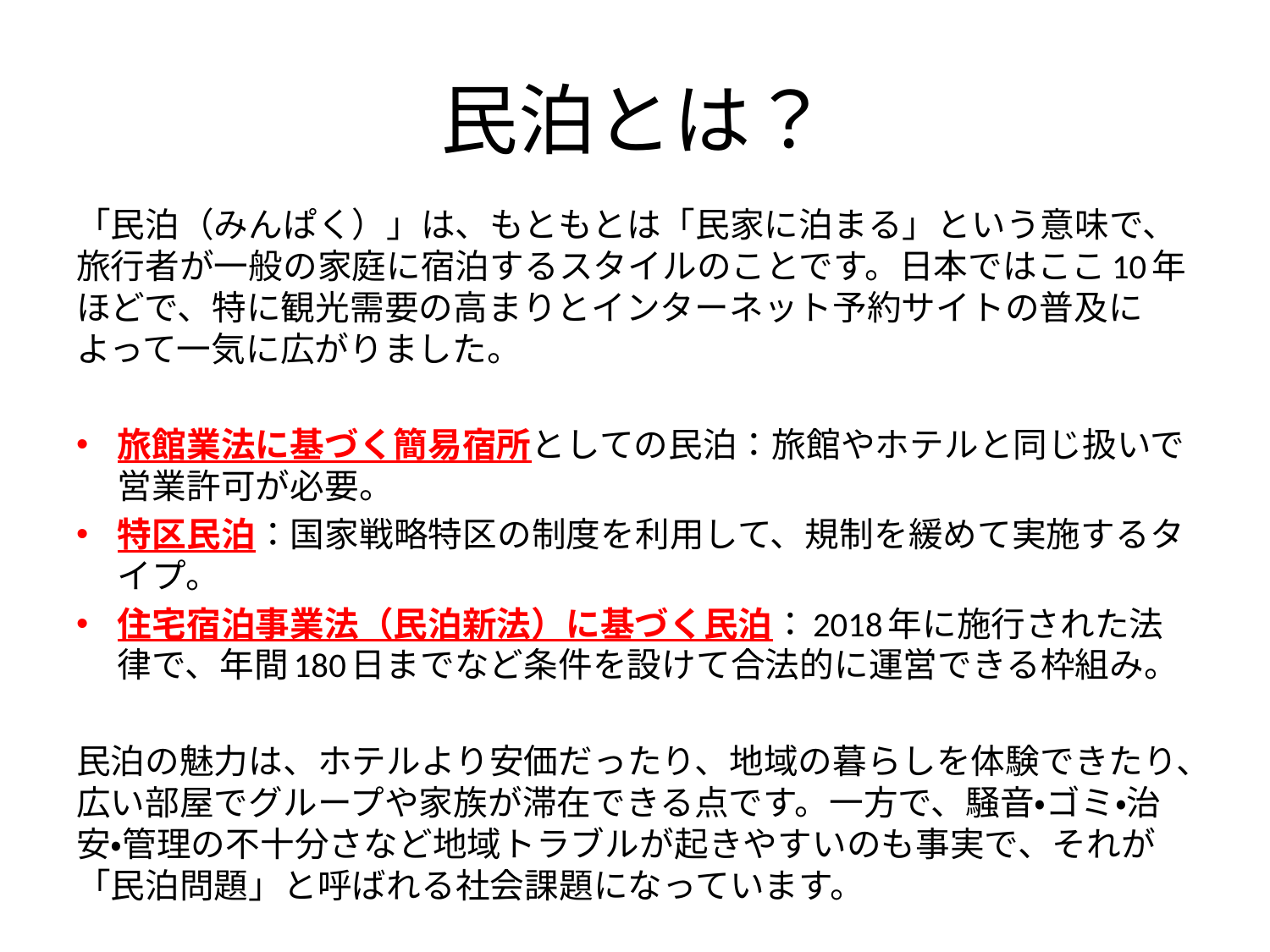

# 民泊とは？
「民泊（みんぱく）」は、もともとは「民家に泊まる」という意味で、旅行者が一般の家庭に宿泊するスタイルのことです。日本ではここ10年ほどで、特に観光需要の高まりとインターネット予約サイトの普及によって一気に広がりました。

旅館業法に基づく簡易宿所としての民泊：旅館やホテルと同じ扱いで営業許可が必要。
特区民泊：国家戦略特区の制度を利用して、規制を緩めて実施するタイプ。
住宅宿泊事業法（民泊新法）に基づく民泊：2018年に施行された法律で、年間180日までなど条件を設けて合法的に運営できる枠組み。

民泊の魅力は、ホテルより安価だったり、地域の暮らしを体験できたり、広い部屋でグループや家族が滞在できる点です。一方で、騒音・ゴミ・治安・管理の不十分さなど地域トラブルが起きやすいのも事実で、それが「民泊問題」と呼ばれる社会課題になっています。